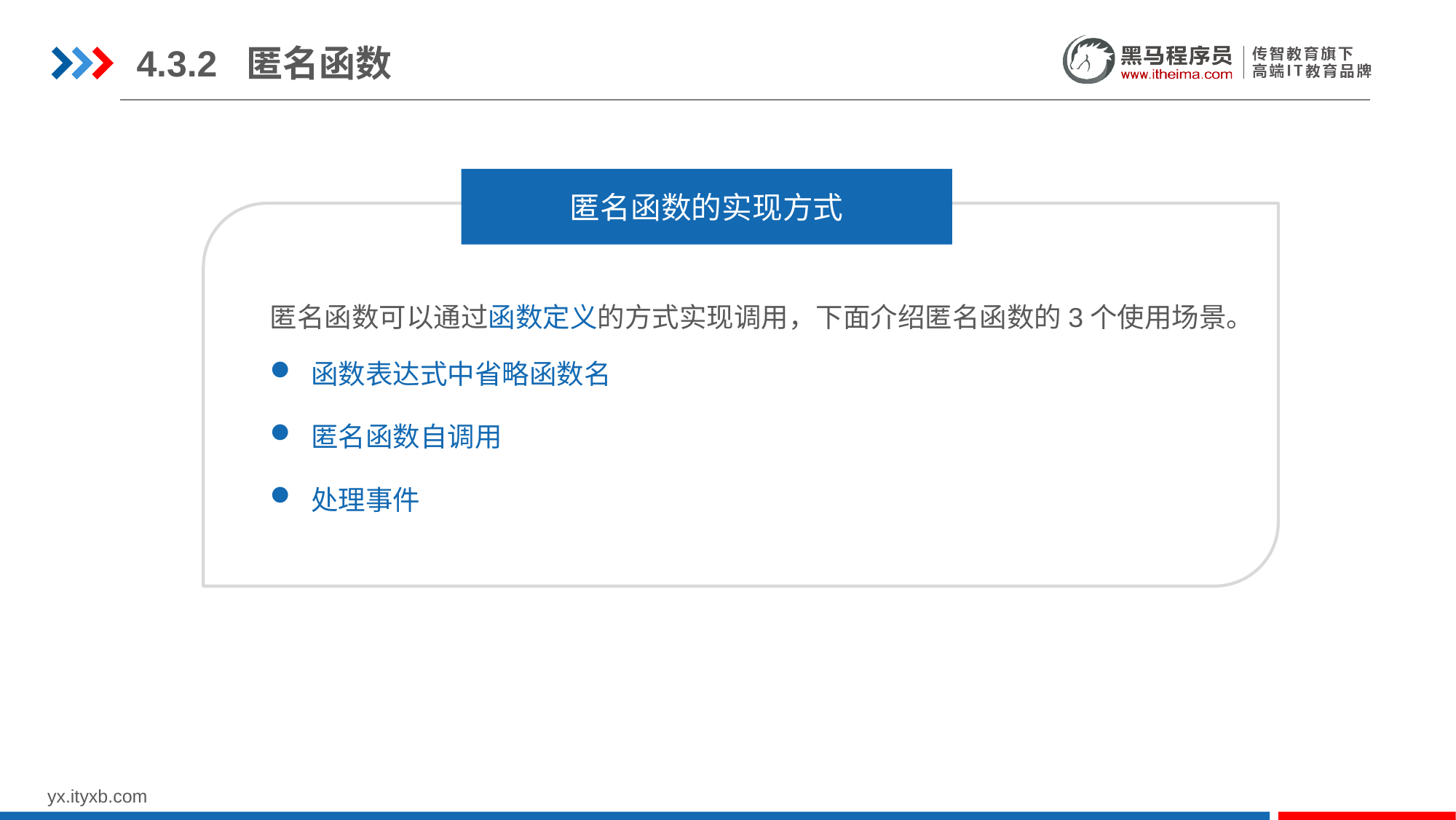

4.3.2  匿名函数
匿名函数的实现方式

匿名函数可以通过函数定义的方式实现调用，下面介绍匿名函数的3个使用场景。

函数表达式中省略函数名

匿名函数自调用

处理事件